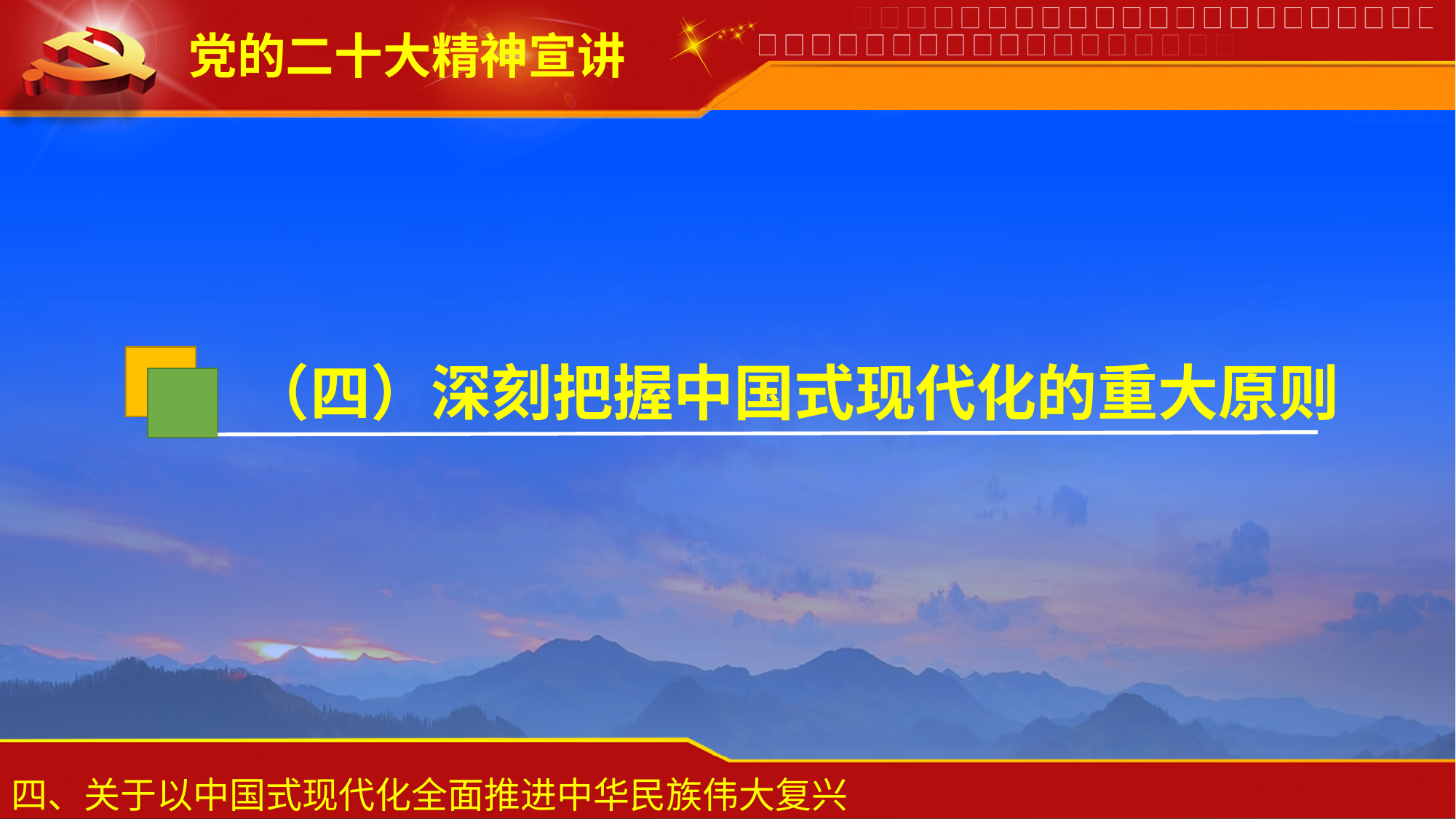

党的二十大精神宣讲

（四）深刻把握中国式现代化的重大原则
四、关于以中国式现代化全面推进中华民族伟大复兴